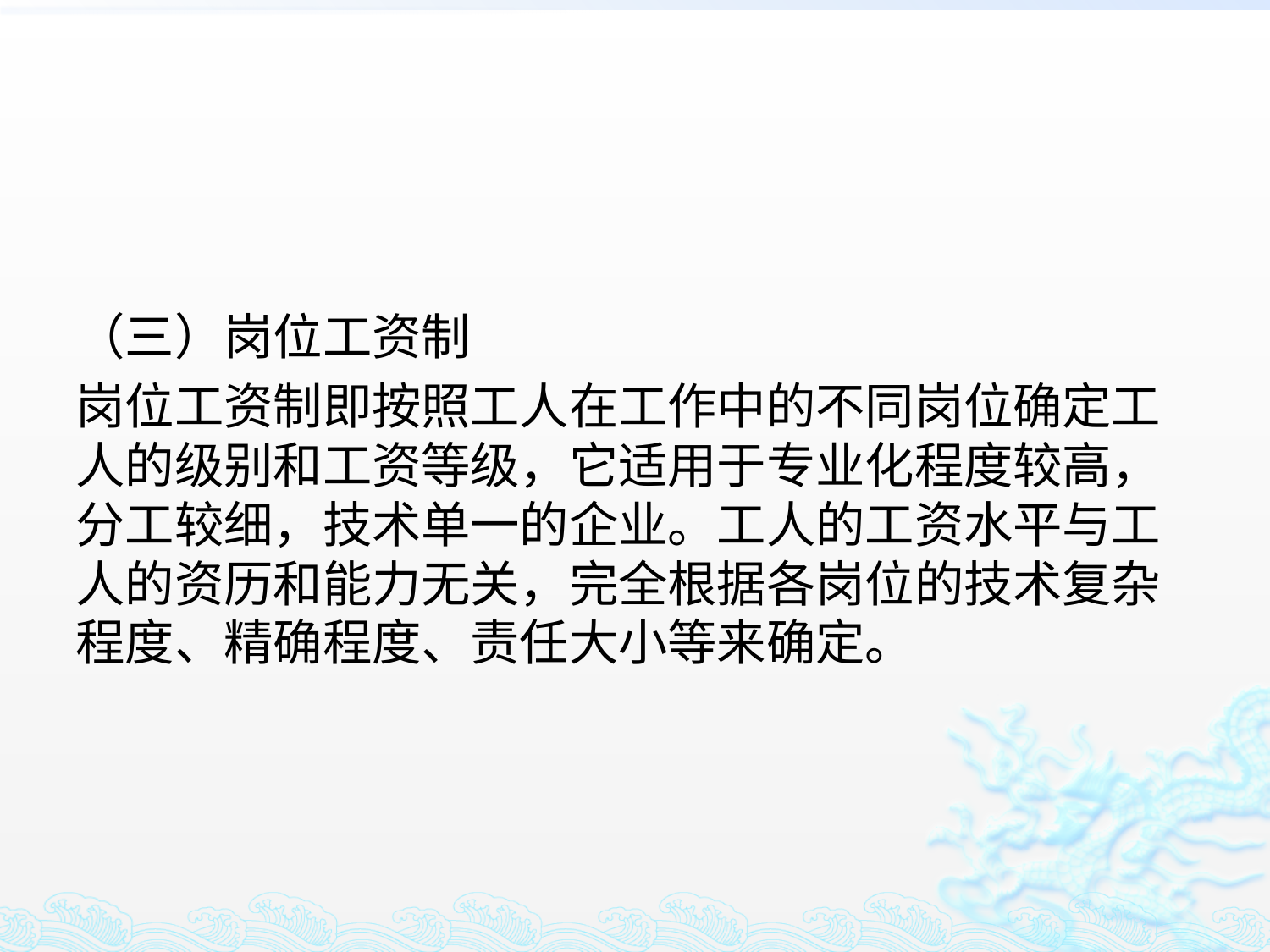

#

（三）岗位工资制
岗位工资制即按照工人在工作中的不同岗位确定工人的级别和工资等级，它适用于专业化程度较高，分工较细，技术单一的企业。工人的工资水平与工人的资历和能力无关，完全根据各岗位的技术复杂程度、精确程度、责任大小等来确定。